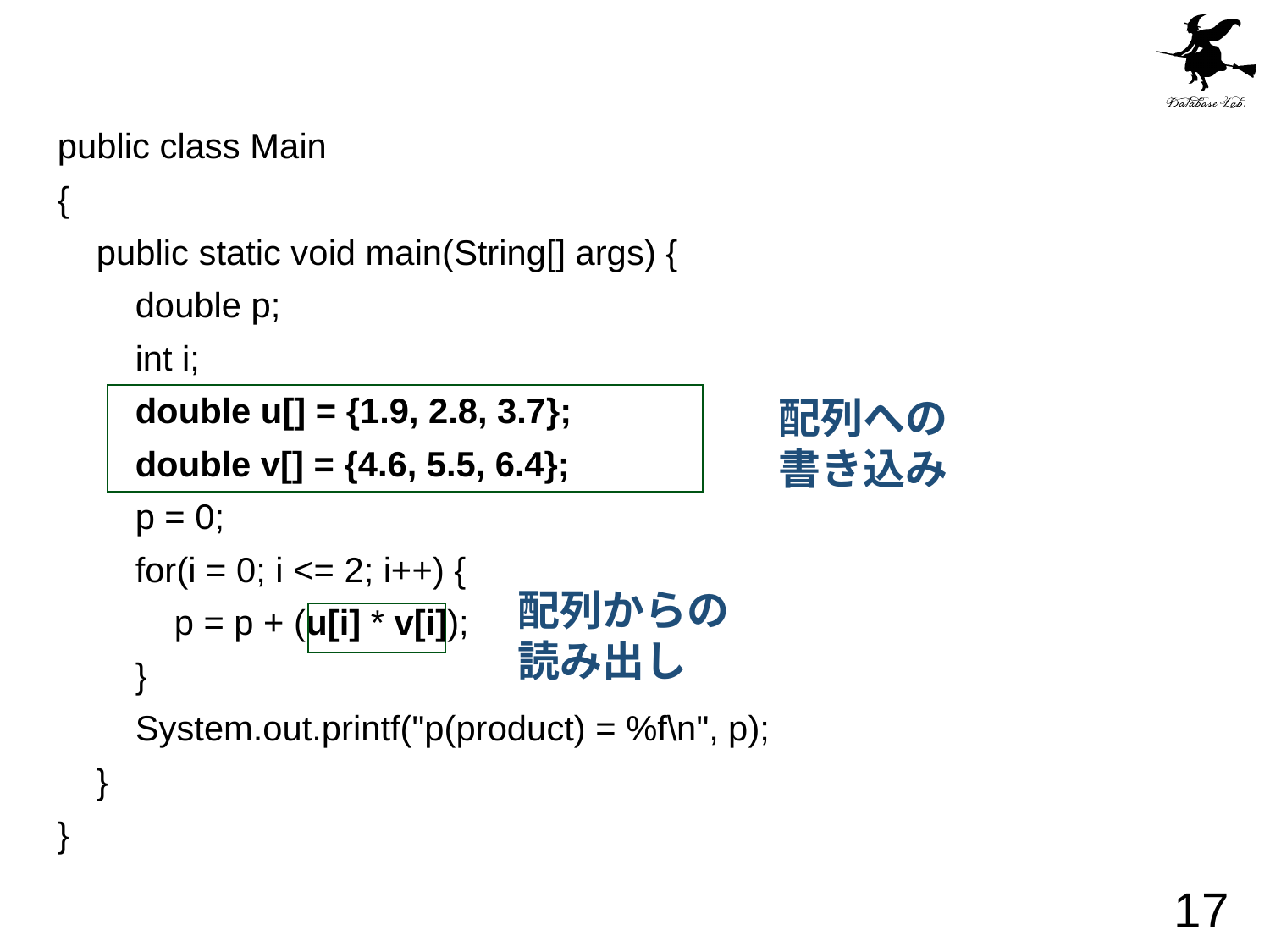

#
public class Main
{
    public static void main(String[] args) {
        double p;
        int i;
        double u[] = {1.9, 2.8, 3.7};
        double v[] = {4.6, 5.5, 6.4};
        p = 0;
        for(i = 0; i <= 2; i++) {
            p = p + (u[i] * v[i]);
        }
        System.out.printf("p(product) = %f\n", p);
    }
}

配列への
書き込み
配列からの
読み出し

17